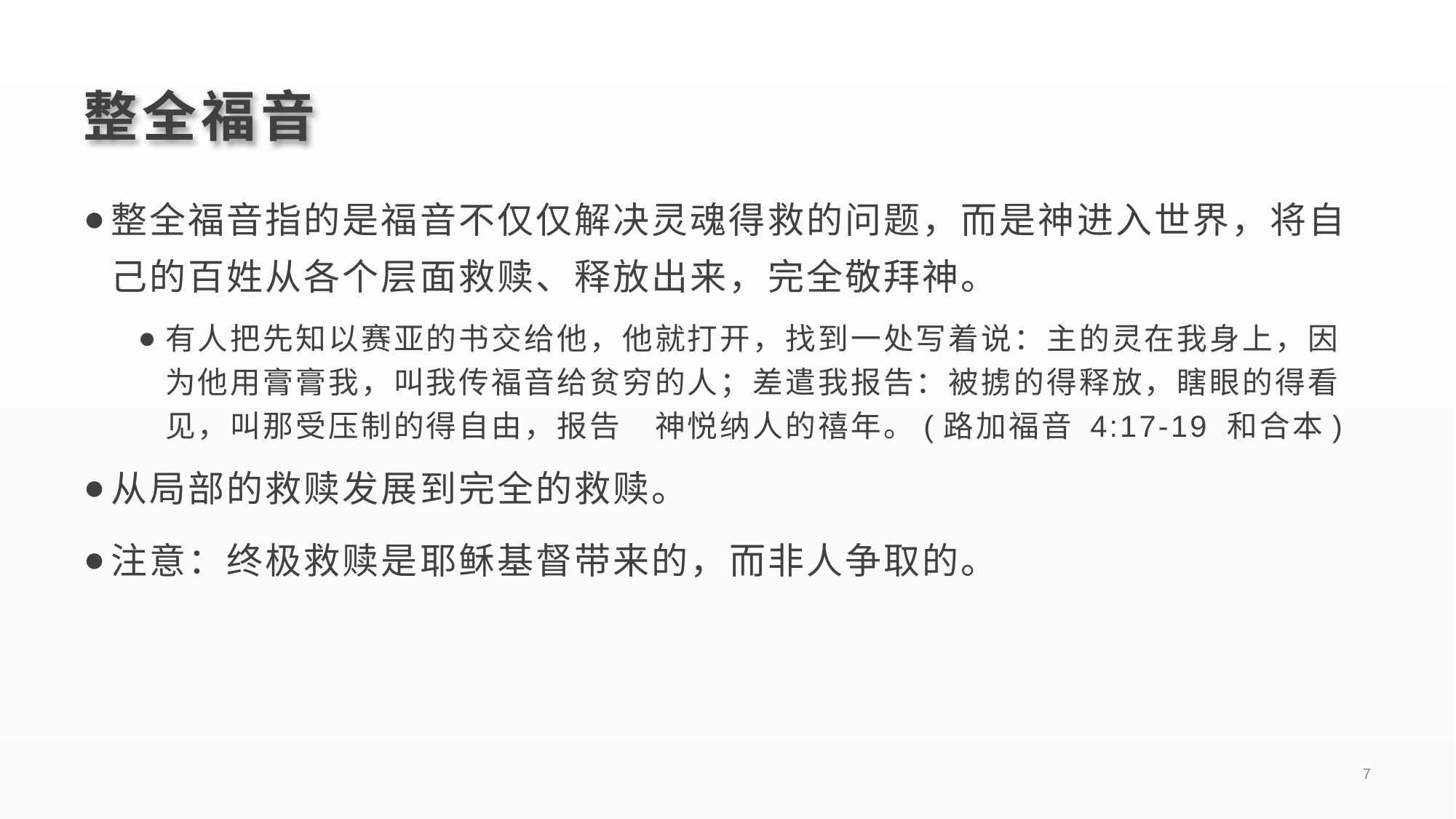

# 整全福音
整全福音指的是福音不仅仅解决灵魂得救的问题，而是神进入世界，将自己的百姓从各个层面救赎、释放出来，完全敬拜神。
有人把先知以赛亚的书交给他，他就打开，找到一处写着说：主的灵在我身上，因为他用膏膏我，叫我传福音给贫穷的人；差遣我报告：被掳的得释放，瞎眼的得看见，叫那受压制的得自由，报告　神悦纳人的禧年。(路加福音 4:17-19 和合本)
从局部的救赎发展到完全的救赎。
注意：终极救赎是耶稣基督带来的，而非人争取的。
7